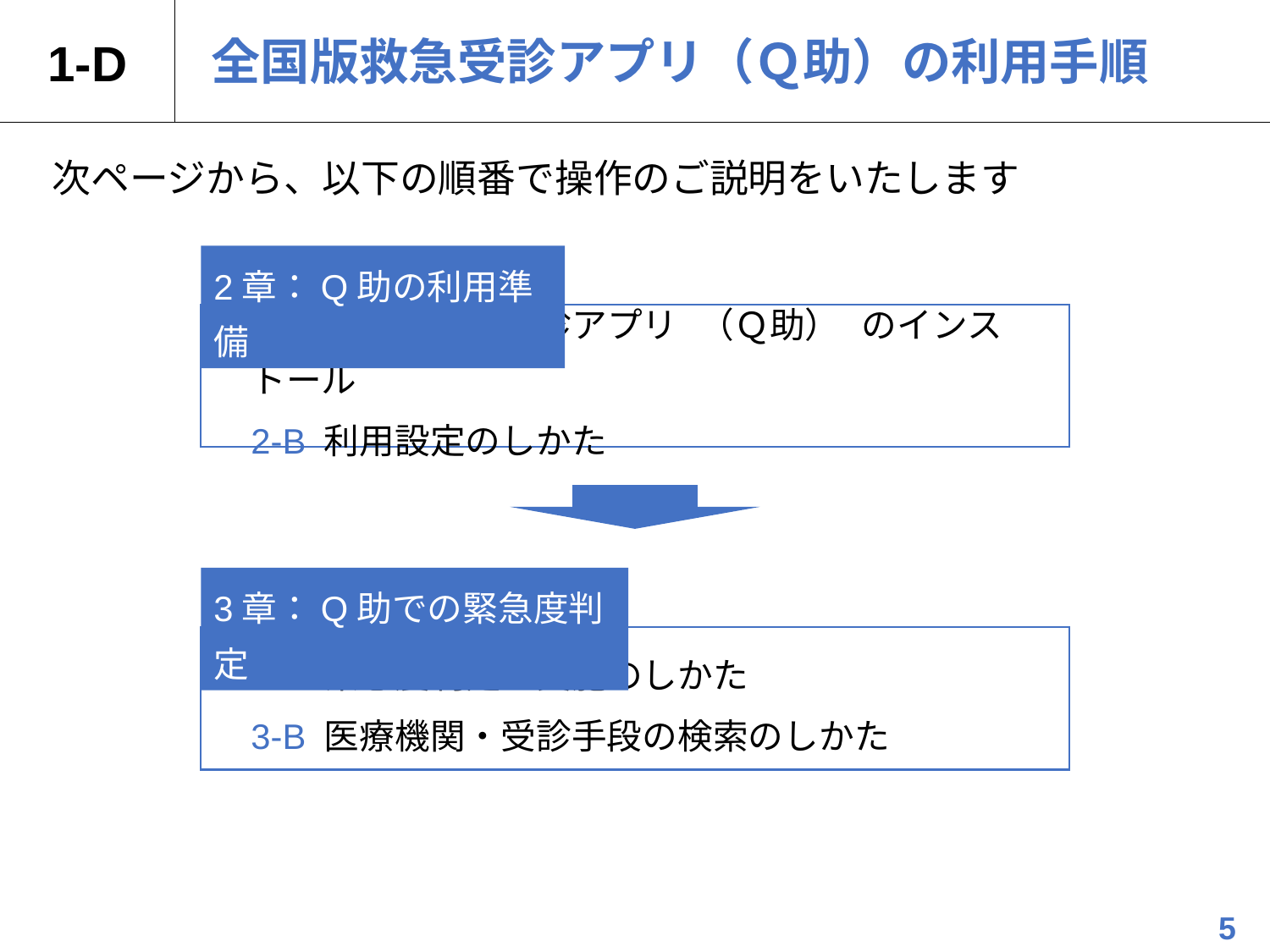

# 1-D
全国版救急受診アプリ（Ｑ助）の利用手順
次ページから、以下の順番で操作のご説明をいたします
2章：Q助の利用準備
2-A 全国版救急受診アプリ　（Ｑ助）　のインストール
2-B 利用設定のしかた
3章：Q助での緊急度判定
3-A 緊急度判定の実施のしかた
3-B 医療機関・受診手段の検索のしかた

5